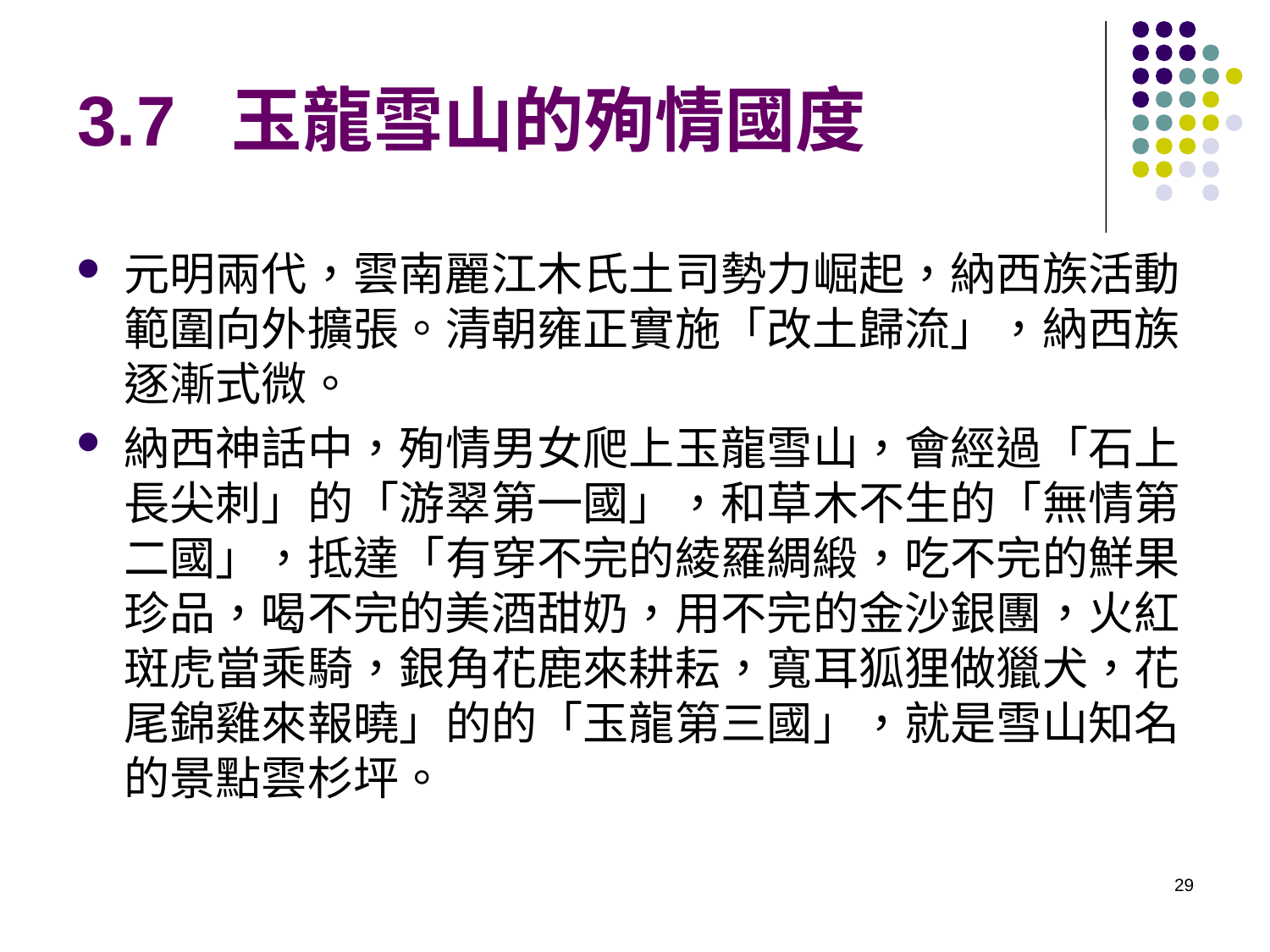

# 3.7  玉龍雪山的殉情國度
元明兩代，雲南麗江木氏土司勢力崛起，納西族活動範圍向外擴張。清朝雍正實施「改土歸流」，納西族逐漸式微。
納西神話中，殉情男女爬上玉龍雪山，會經過「石上長尖刺」的「游翠第一國」，和草木不生的「無情第二國」，抵達「有穿不完的綾羅綢緞，吃不完的鮮果珍品，喝不完的美酒甜奶，用不完的金沙銀團，火紅斑虎當乘騎，銀角花鹿來耕耘，寬耳狐狸做獵犬，花尾錦雞來報曉」的的「玉龍第三國」，就是雪山知名的景點雲杉坪。
29